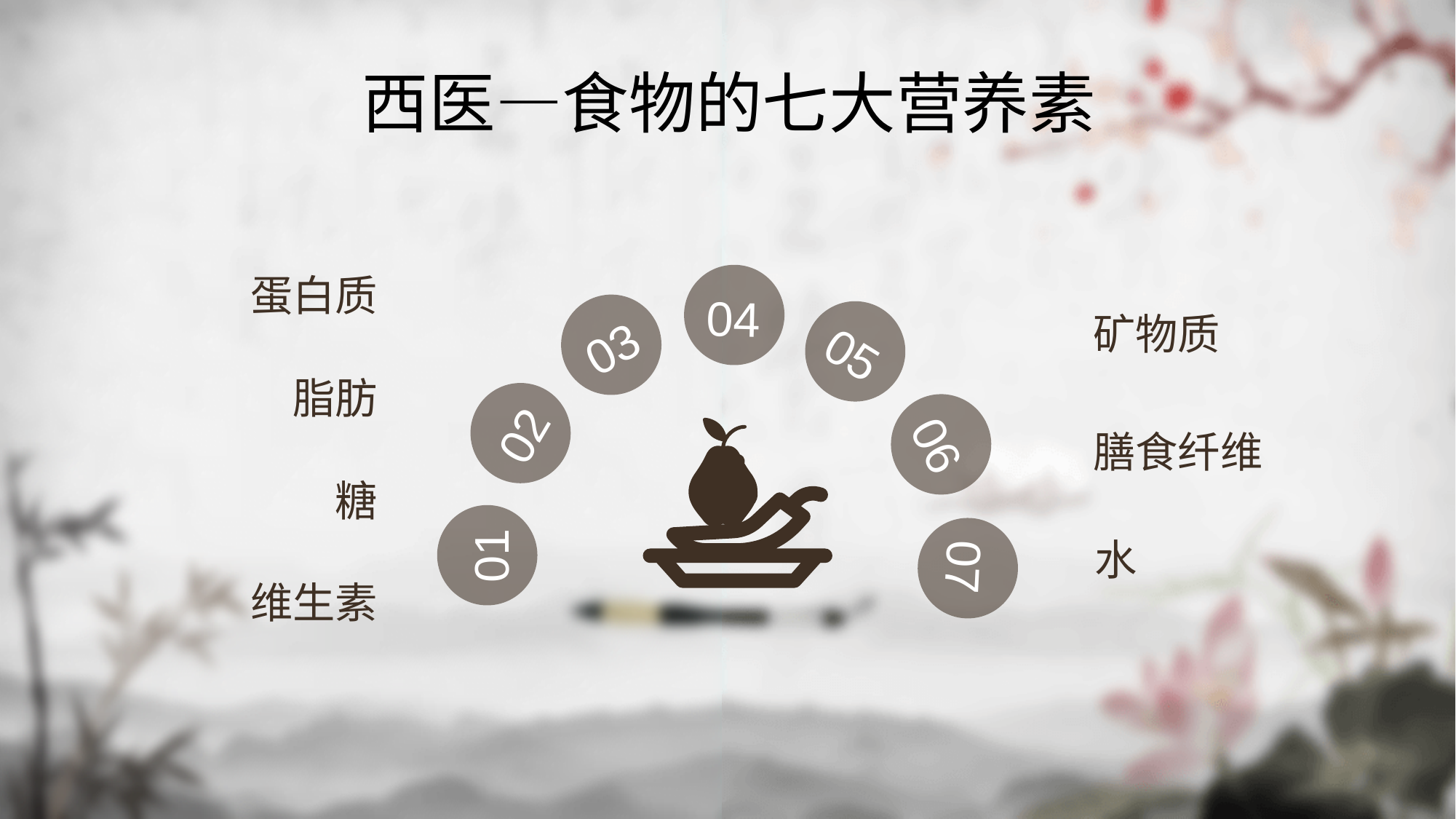

西医—食物的七大营养素

蛋白质

04

03

05

02

06

01

07
矿物质
脂肪

膳食纤维
糖
水
维生素